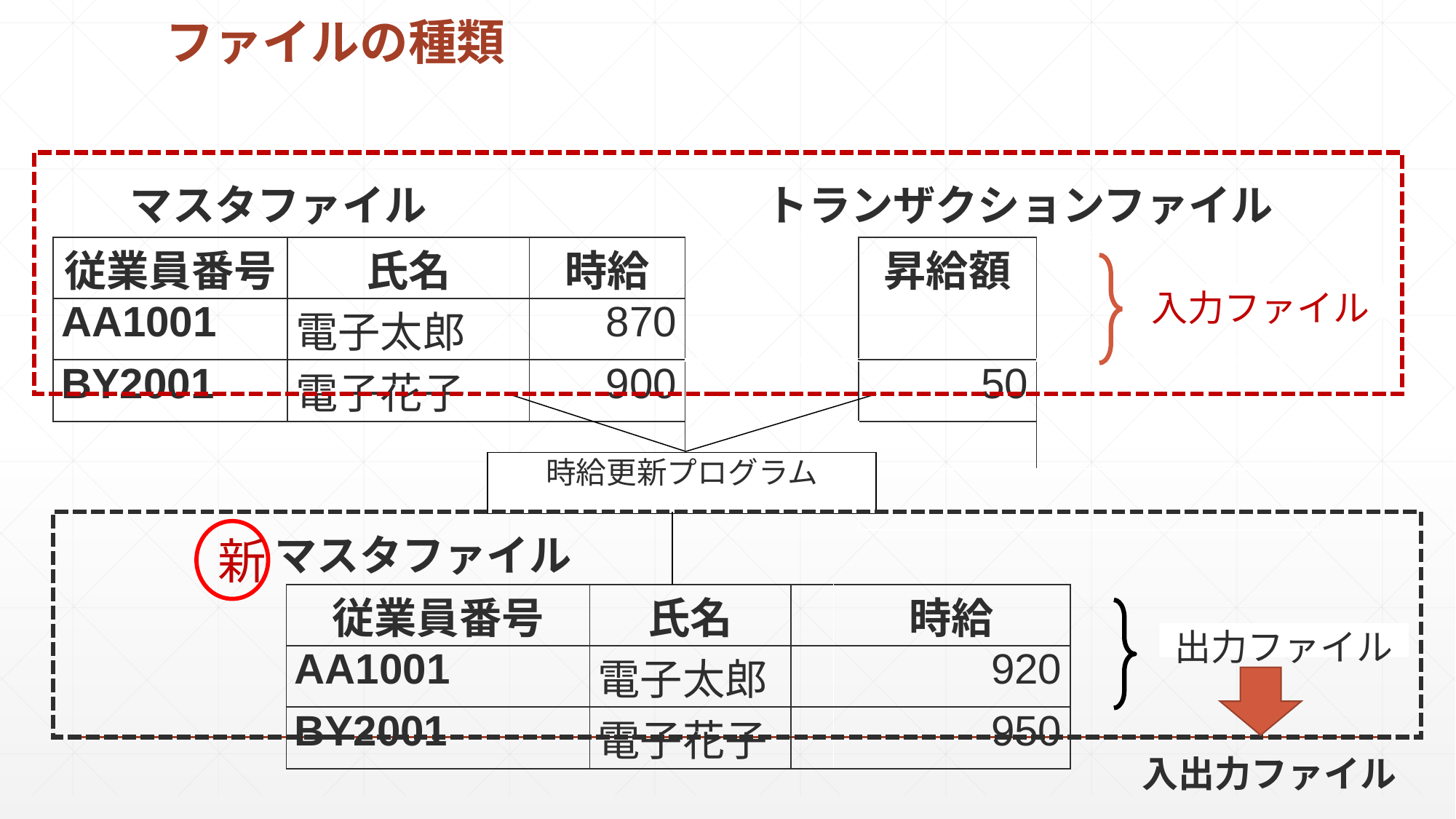

# ファイルの種類

マスタファイル　　　　　　　　トランザクションファイル
| 従業員番号 | 氏名 | 時給 |  | 昇給額 |  |
| --- | --- | --- | --- | --- | --- |
| AA1001 | 電子太郎 | 870 |  |  |  |
| BY2001 | 電子花子 | 900 |  | 50 |  |
|  |  |  |  |  |  |
|  |  |  |  |  |  |

入力ファイル
時給更新プログラム

新
マスタファイル
| 従業員番号 | 氏名 |  | 時給 |
| --- | --- | --- | --- |
| AA1001 | 電子太郎 |  | 920 |
| BY2001 | 電子花子 |  | 950 |

出力ファイル

入出力ファイル